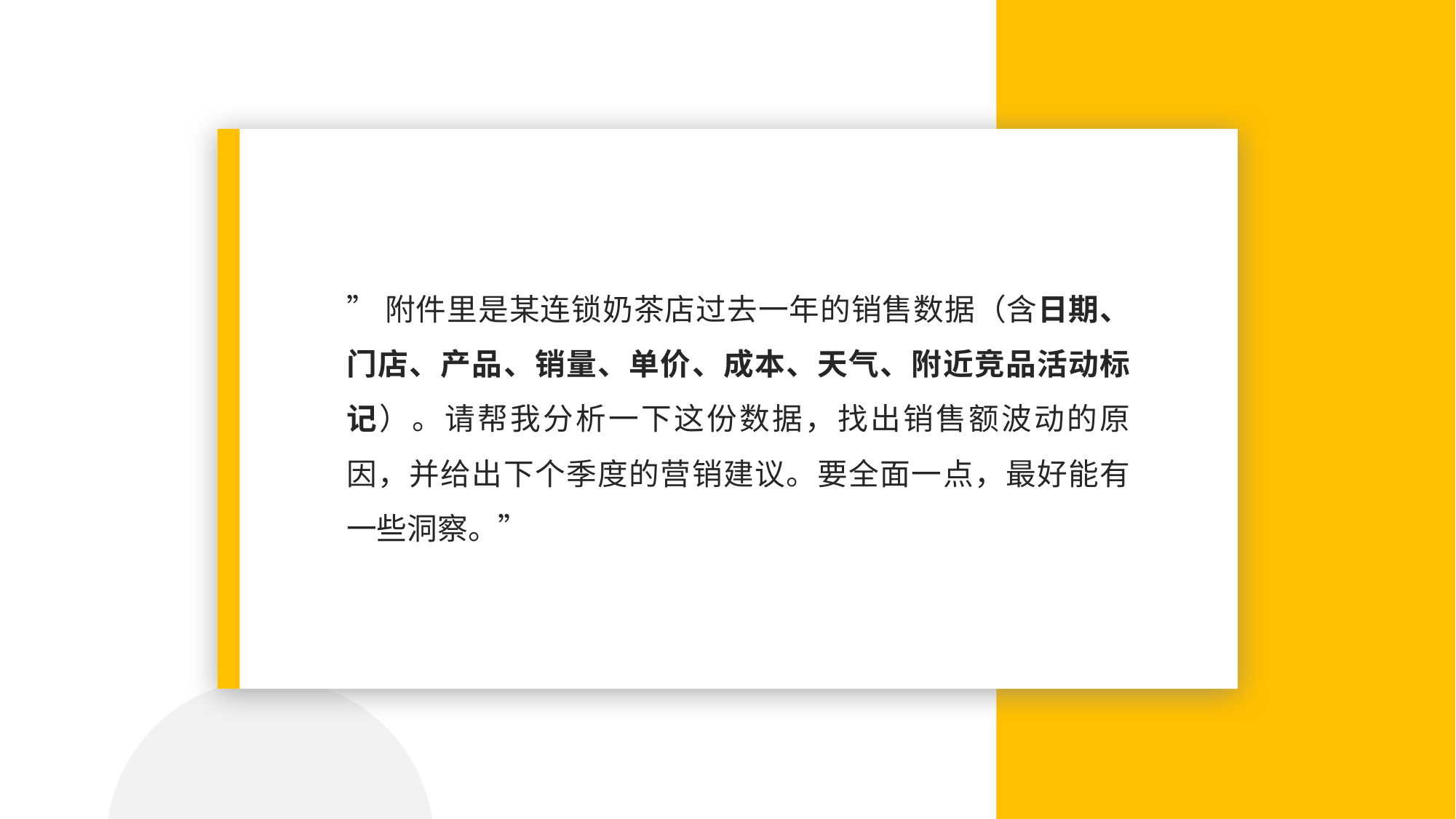

”附件里是某连锁奶茶店过去一年的销售数据（含日期、门店、产品、销量、单价、成本、天气、附近竞品活动标记）。请帮我分析一下这份数据，找出销售额波动的原因，并给出下个季度的营销建议。要全面一点，最好能有一些洞察。”